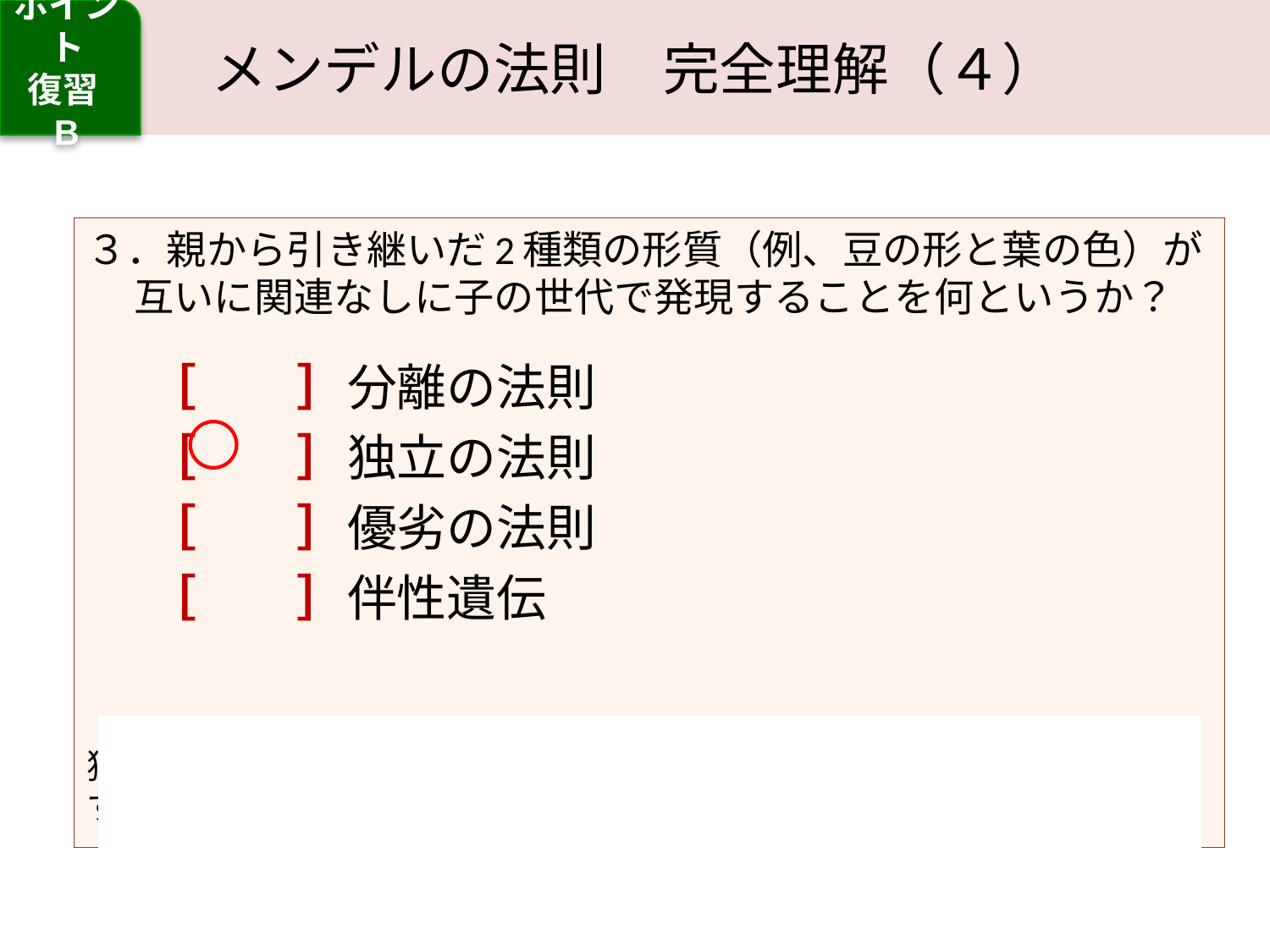

# メンデルの法則　完全理解（４）
ポイント
復習
B
３．親から引き継いだ2種類の形質（例、豆の形と葉の色）が互いに関連なしに子の世代で発現することを何というか？

［　　］分離の法則
［　　］独立の法則
［　　］優劣の法則
［　　］伴性遺伝

独立の法則は2種類の形質の遺伝子が異なる染色体上にあることを意味する